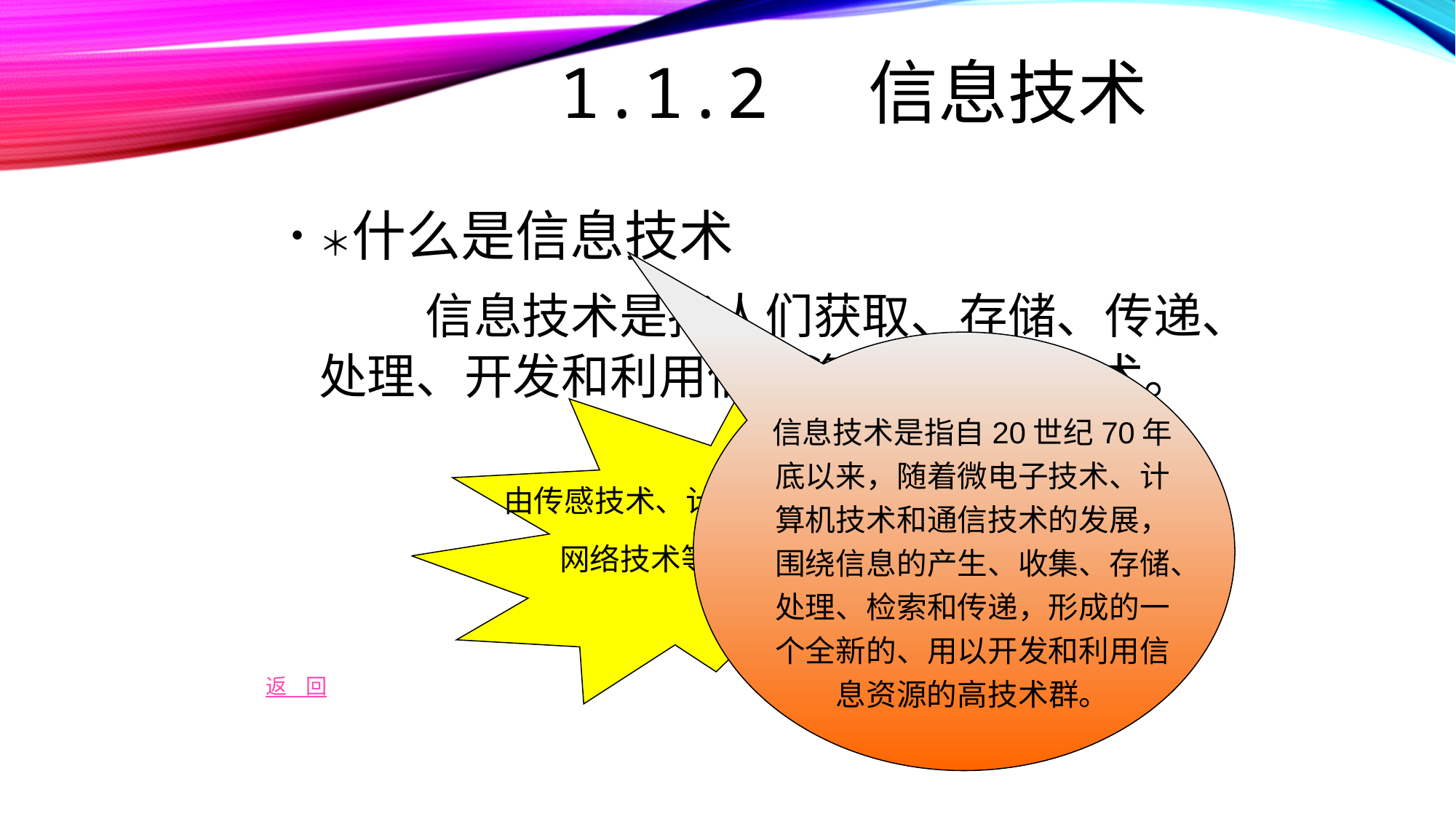

# 1.1.2  信息技术
＊什么是信息技术
           信息技术是指人们获取、存储、传递、处理、开发和利用信息资源的相关技术。

由传感技术、计算机技术、通信技术、
网络技术等多种不同技术构成
信息技术是指自20世纪70年底以来，随着微电子技术、计算机技术和通信技术的发展，围绕信息的产生、收集、存储、处理、检索和传递，形成的一个全新的、用以开发和利用信息资源的高技术群。
返    回